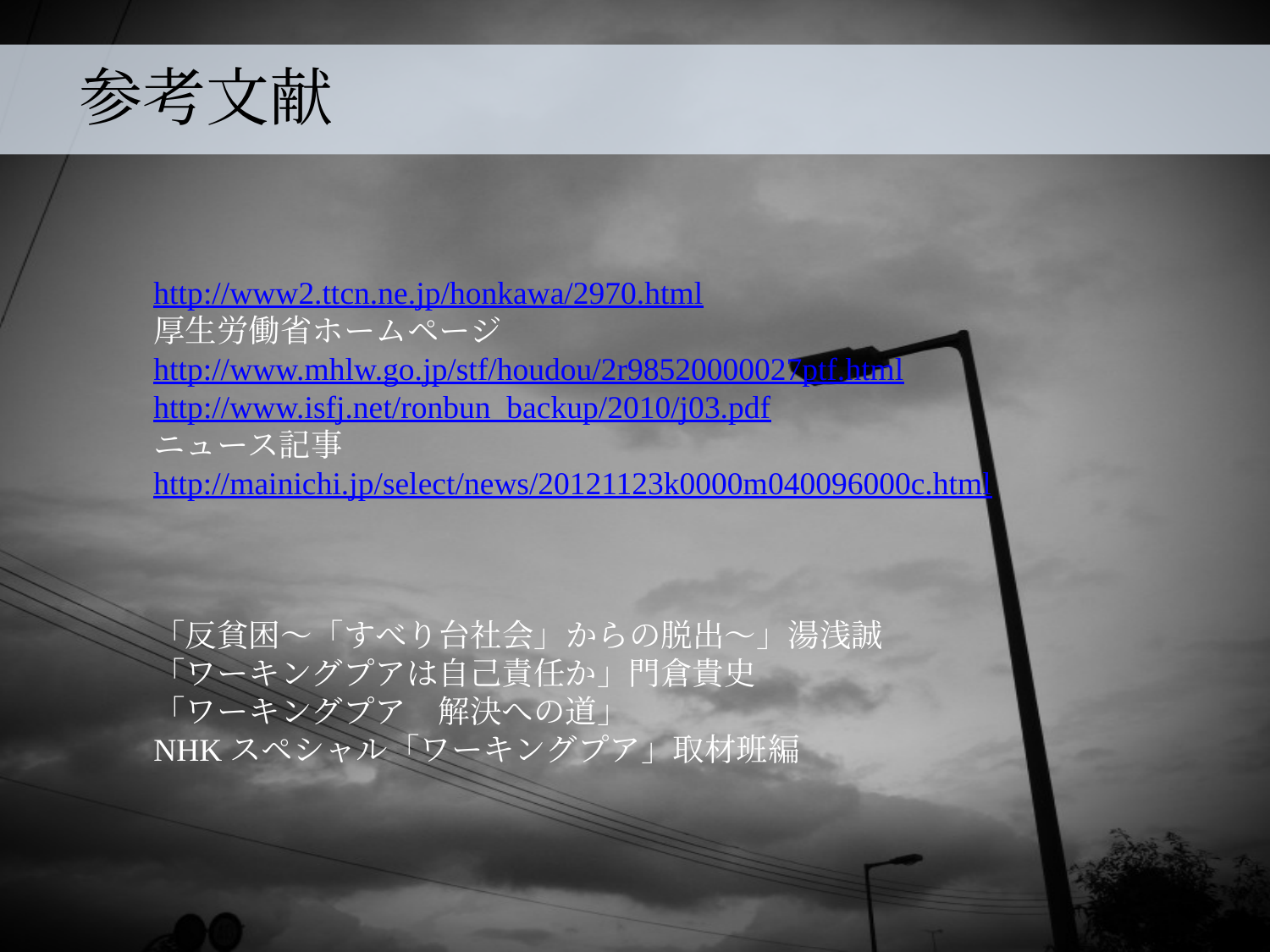

参考文献
http://www2.ttcn.ne.jp/honkawa/2970.html
厚生労働省ホームページ
http://www.mhlw.go.jp/stf/houdou/2r98520000027ptf.html
http://www.isfj.net/ronbun_backup/2010/j03.pdf
ニュース記事
http://mainichi.jp/select/news/20121123k0000m040096000c.html

「反貧困～「すべり台社会」からの脱出～」湯浅誠
「ワーキングプアは自己責任か」門倉貴史
「ワーキングプア　解決への道」
NHKスペシャル「ワーキングプア」取材班編